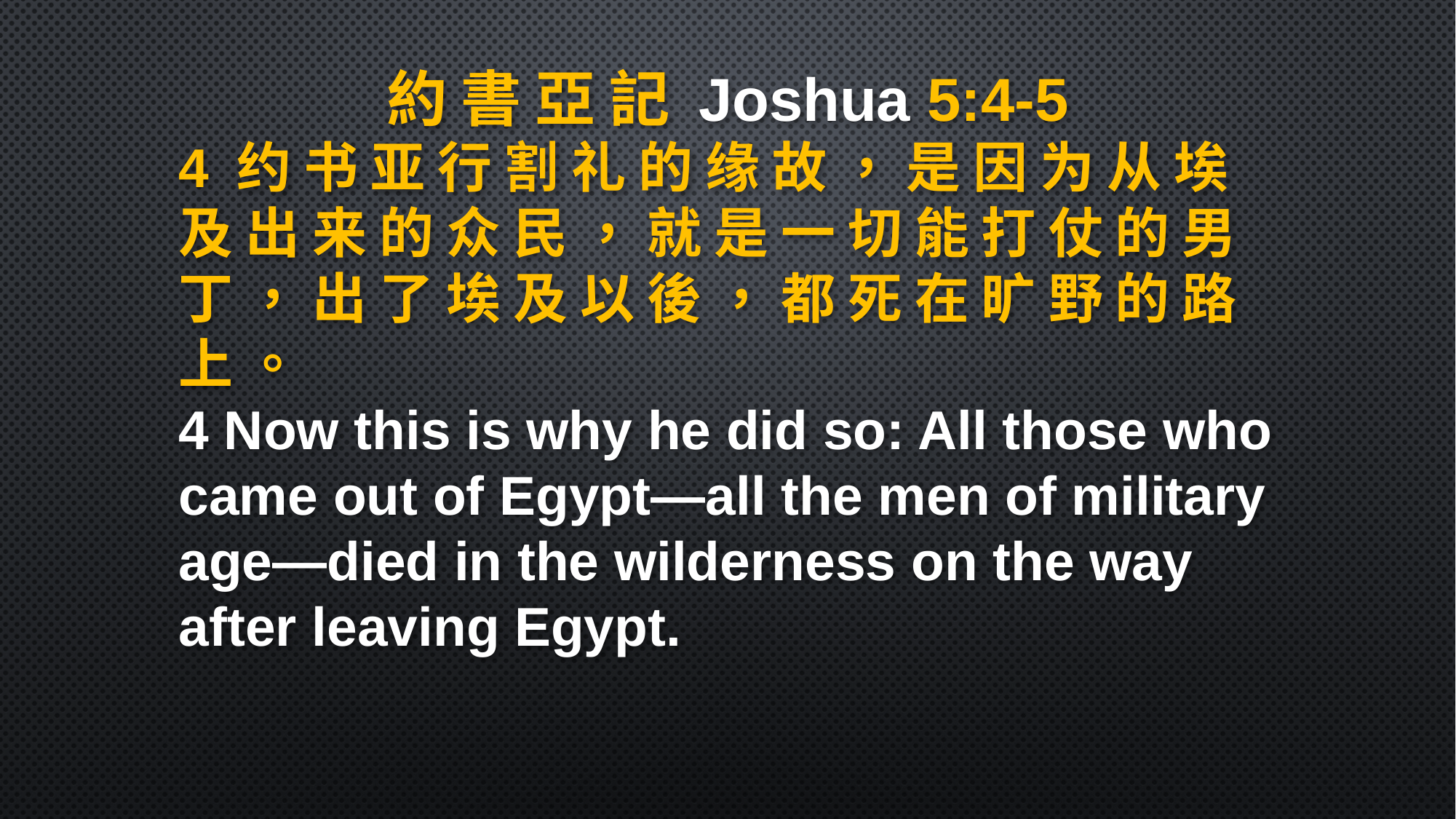

約 書 亞 記 Joshua 5:4-5
4 约 书 亚 行 割 礼 的 缘 故 ， 是 因 为 从 埃 及 出 来 的 众 民 ， 就 是 一 切 能 打 仗 的 男 丁 ， 出 了 埃 及 以 後 ， 都 死 在 旷 野 的 路 上 。
4 Now this is why he did so: All those who came out of Egypt—all the men of military age—died in the wilderness on the way after leaving Egypt.